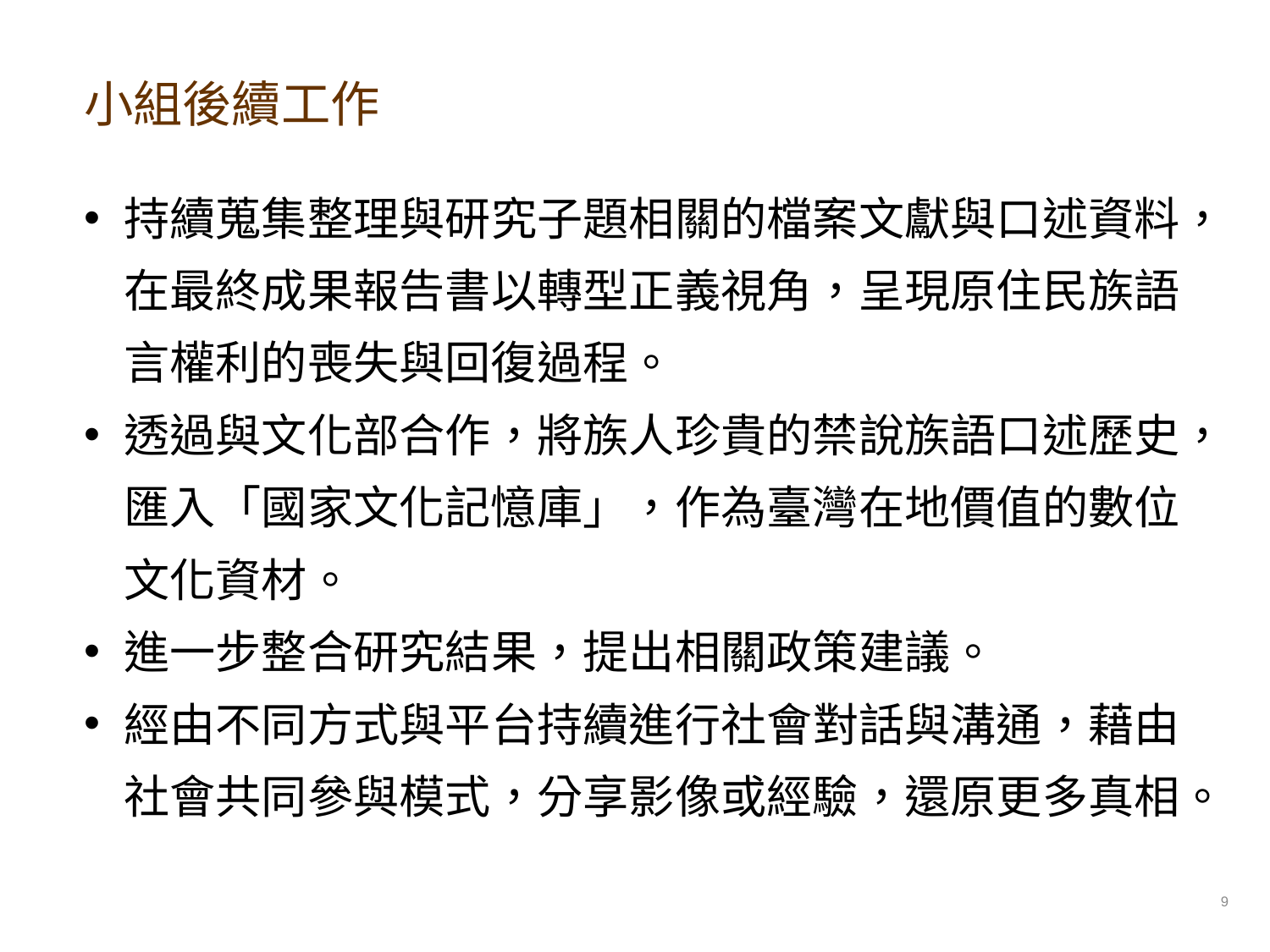

小組後續工作
持續蒐集整理與研究子題相關的檔案文獻與口述資料，在最終成果報告書以轉型正義視角，呈現原住民族語言權利的喪失與回復過程。
透過與文化部合作，將族人珍貴的禁說族語口述歷史，匯入「國家文化記憶庫」，作為臺灣在地價值的數位文化資材。
進一步整合研究結果，提出相關政策建議。
經由不同方式與平台持續進行社會對話與溝通，藉由社會共同參與模式，分享影像或經驗，還原更多真相。
9